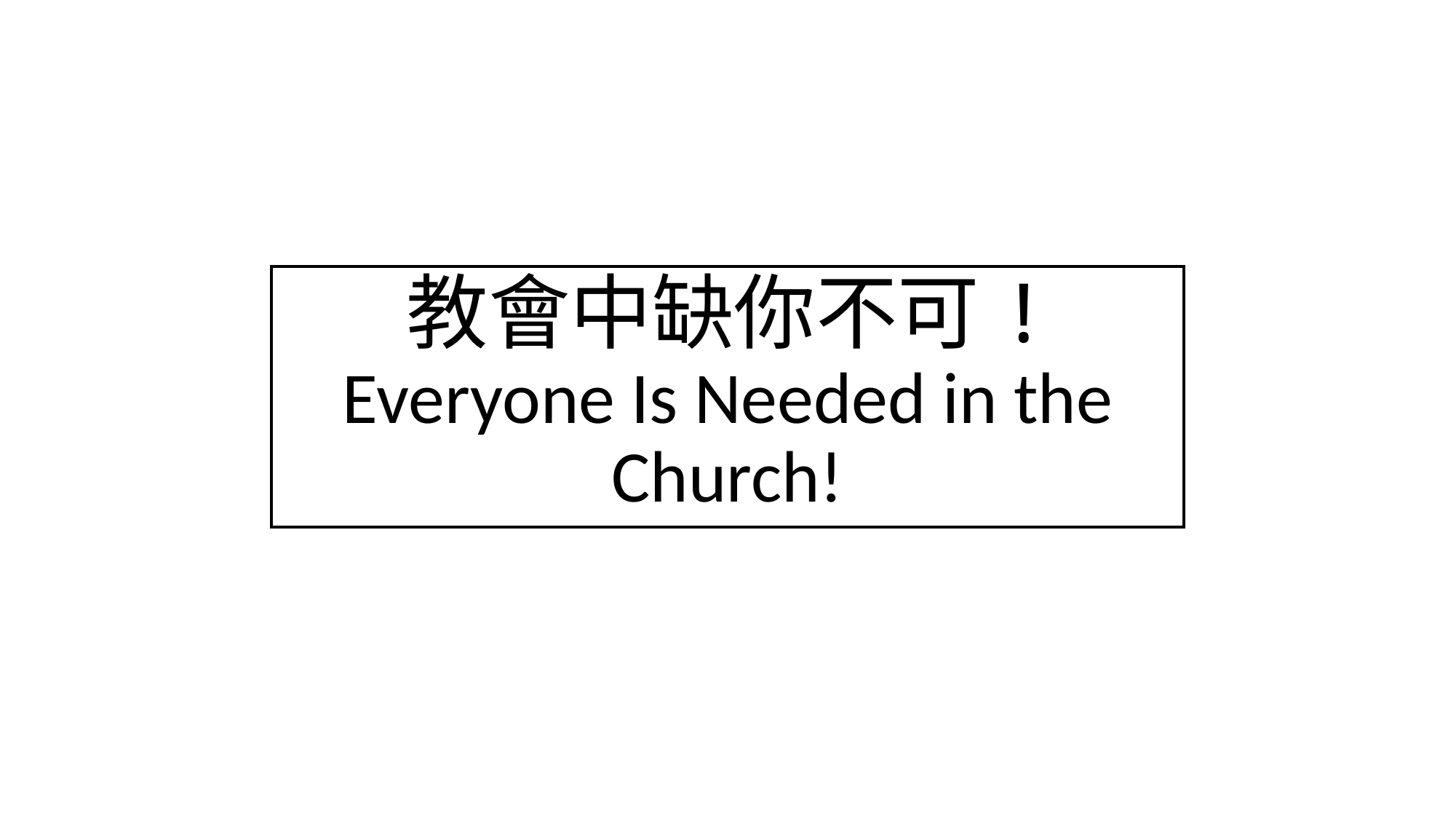

教會中缺你不可!
Everyone Is Needed in the Church!